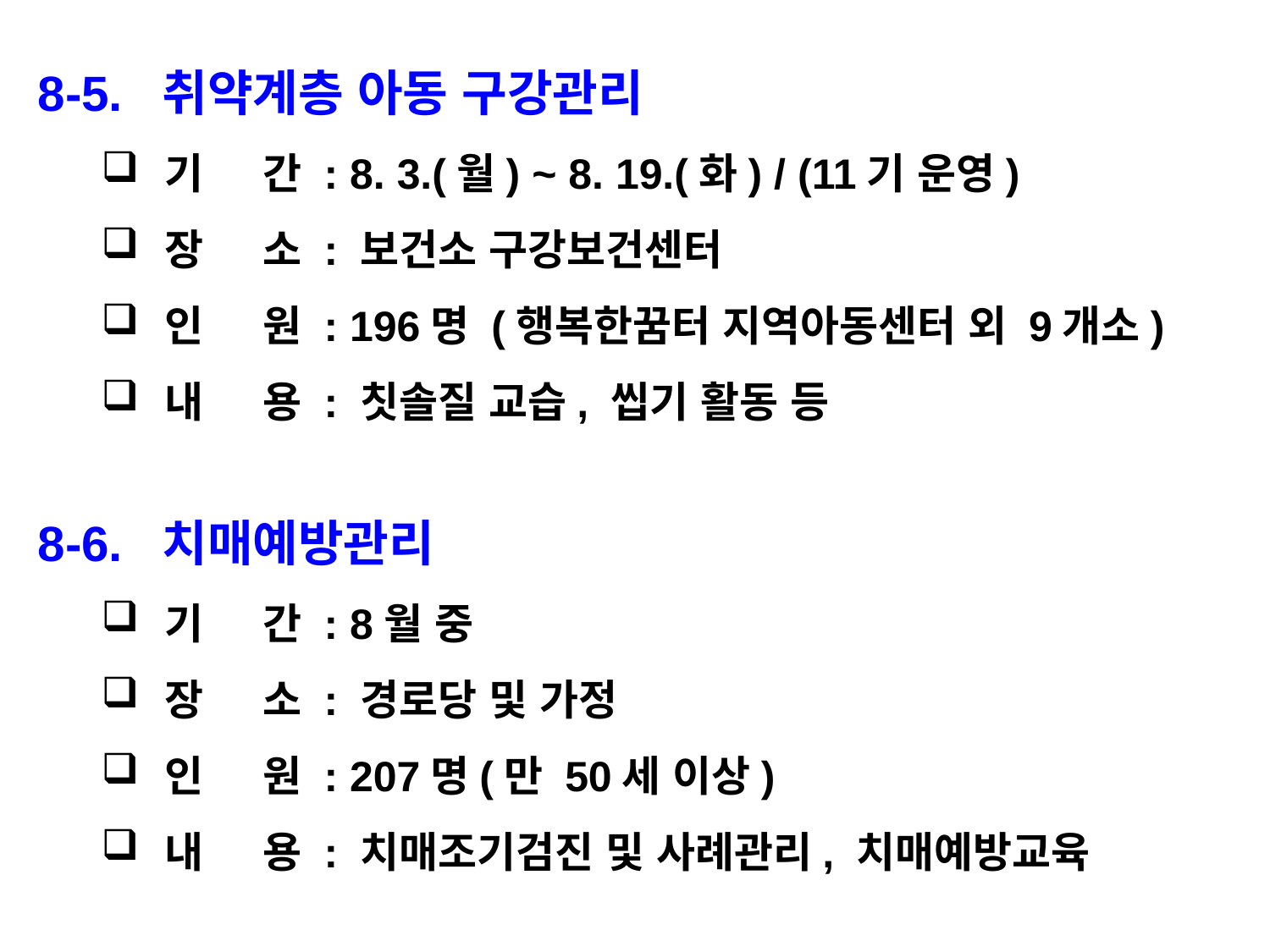

8-5.  취약계층 아동 구강관리
기     간 : 8. 3.(월) ~ 8. 19.(화) / (11기 운영)
장     소 : 보건소 구강보건센터
인     원 : 196명 (행복한꿈터 지역아동센터 외 9개소)
내     용 : 칫솔질 교습, 씹기 활동 등
8-6.  치매예방관리
기     간 : 8월 중
장     소 : 경로당 및 가정
인     원 : 207명(만 50세 이상)
내     용 : 치매조기검진 및 사례관리, 치매예방교육